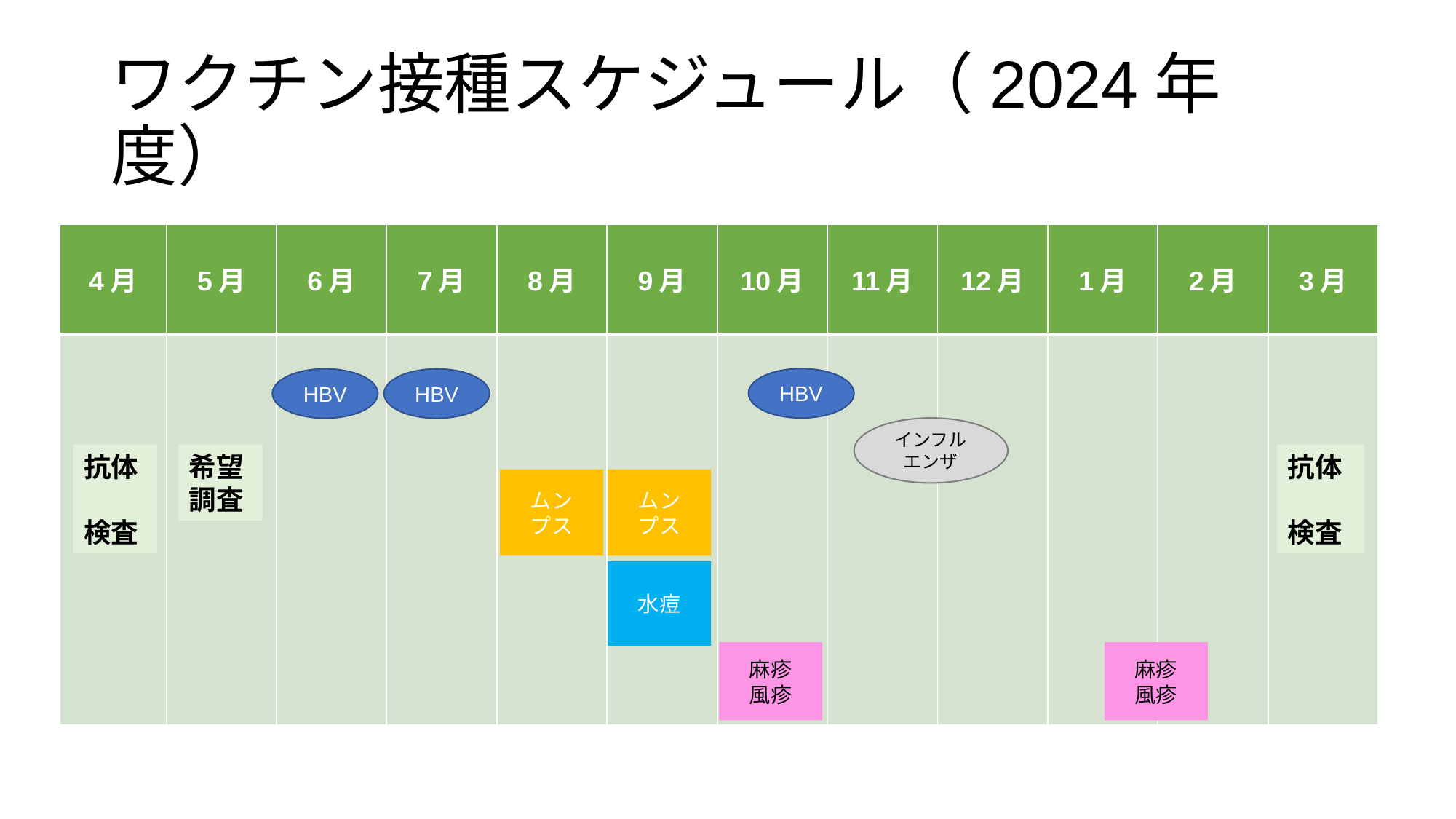

# ワクチン接種スケジュール（2024年度）
| 4月 | 5月 | 6月 | 7月 | 8月 | 9月 | 10月 | 11月 | 12月 | 1月 | 2月 | 3月 |
| --- | --- | --- | --- | --- | --- | --- | --- | --- | --- | --- | --- |
|  |  |  |  |  |  |  |  |  |  |  |  |
HBV
HBV
HBV
インフルエンザ
抗体
検査
希望調査
抗体　 　検査
ムン
プス
ムン
プス
水痘
麻疹
風疹
麻疹
風疹
ＨＢＶより接種開始（新人看護師の針刺しに備え）
例年MMRVはMRワクチンより接種開始
→今年度は入荷未定の為、他のワクチンから接種開始